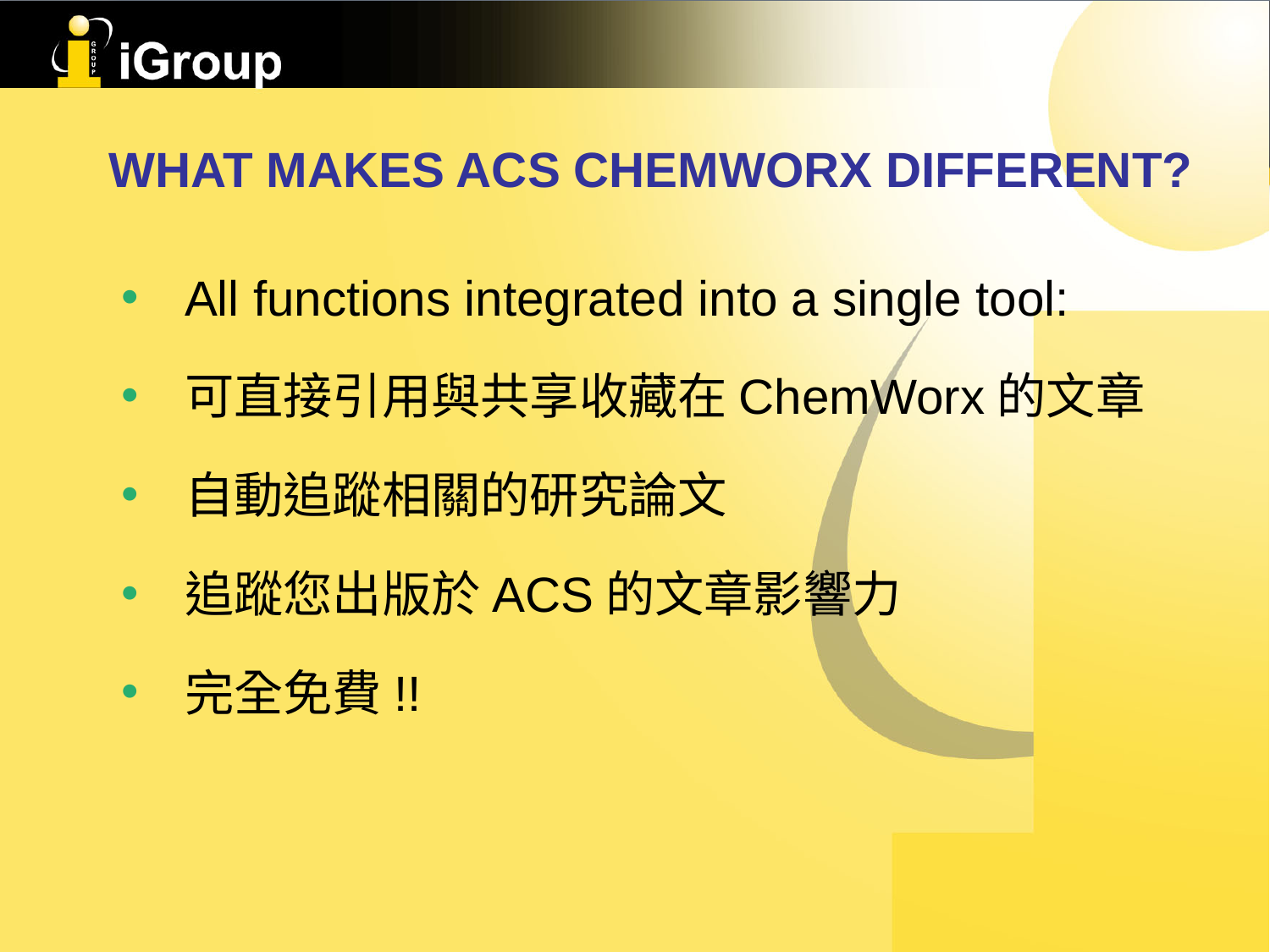

# What Makes ACS ChemWorx Different?
All functions integrated into a single tool:
可直接引用與共享收藏在ChemWorx的文章
自動追蹤相關的研究論文
追蹤您出版於ACS的文章影響力
完全免費!!